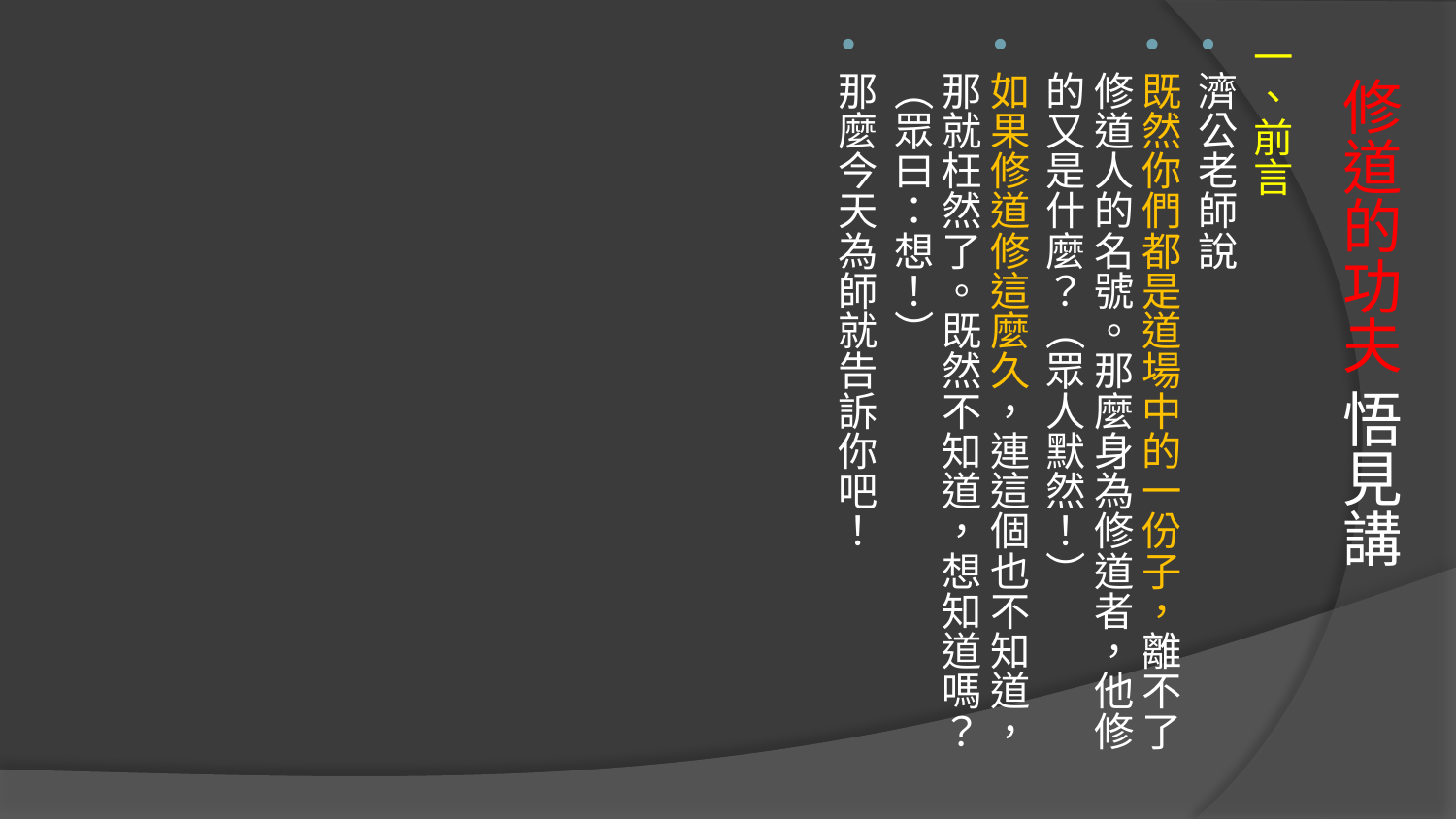

一、前言
濟公老師說
既然你們都是道場中的一份子，離不了修道人的名號。那麼身為修道者，他修的又是什麼？（眾人默然！）
如果修道修這麼久，連這個也不知道，那就枉然了。既然不知道，想知道嗎？（眾曰：想！）
那麼今天為師就告訴你吧！

# 修道的功夫 悟見講